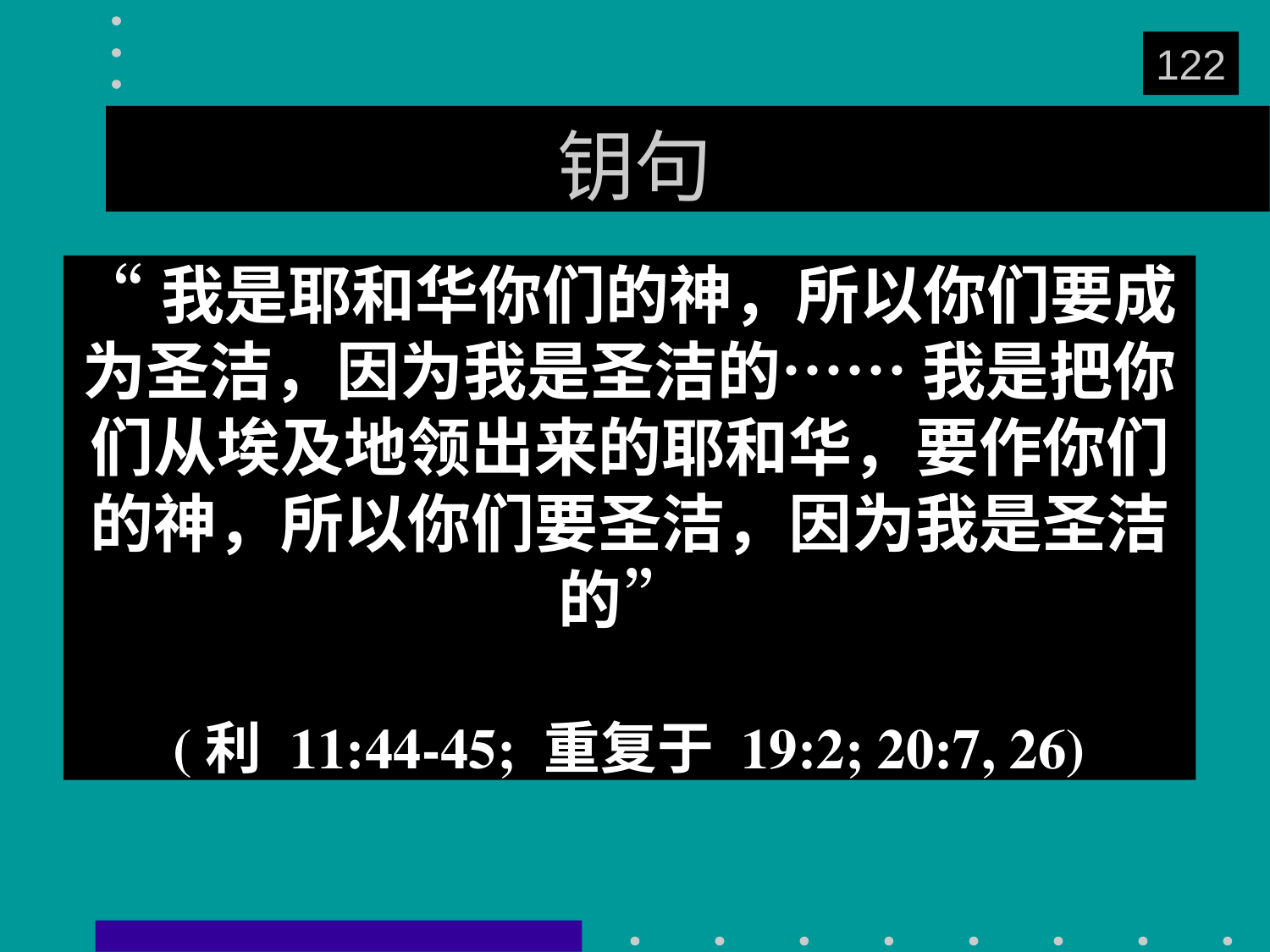

122
# 钥句
“我是耶和华你们的神，所以你们要成为圣洁，因为我是圣洁的…… 我是把你们从埃及地领出来的耶和华，要作你们的神，所以你们要圣洁，因为我是圣洁的”

(利 11:44-45; 重复于 19:2; 20:7, 26)